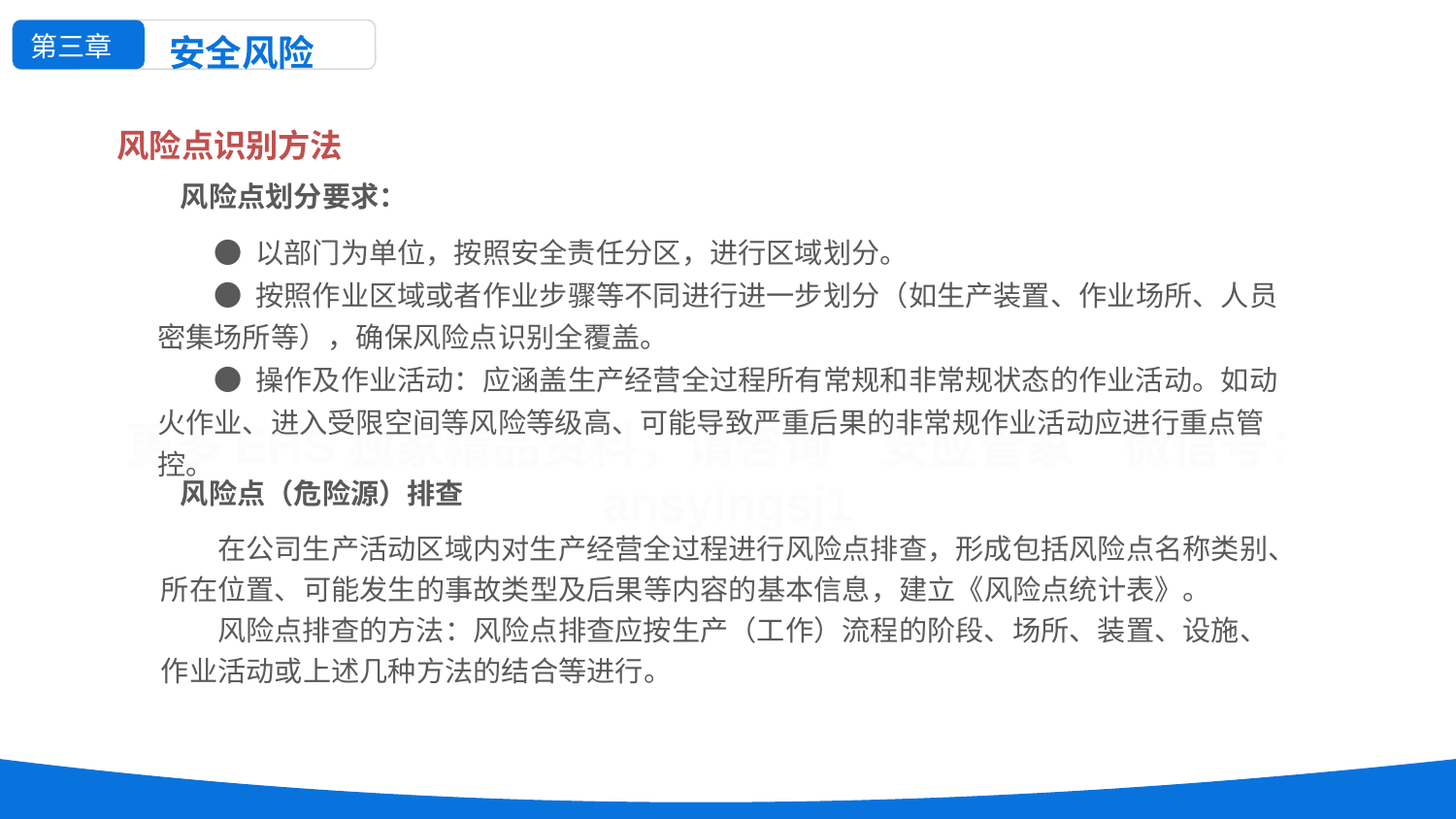

第三章
安全风险
风险点识别方法
风险点划分要求：
● 以部门为单位，按照安全责任分区，进行区域划分。
● 按照作业区域或者作业步骤等不同进行进一步划分（如生产装置、作业场所、人员密集场所等），确保风险点识别全覆盖。
● 操作及作业活动：应涵盖生产经营全过程所有常规和非常规状态的作业活动。如动火作业、进入受限空间等风险等级高、可能导致严重后果的非常规作业活动应进行重点管控。
风险点（危险源）排查
在公司生产活动区域内对生产经营全过程进行风险点排查，形成包括风险点名称类别、所在位置、可能发生的事故类型及后果等内容的基本信息，建立《风险点统计表》。
风险点排查的方法：风险点排查应按生产（工作）流程的阶段、场所、装置、设施、作业活动或上述几种方法的结合等进行。